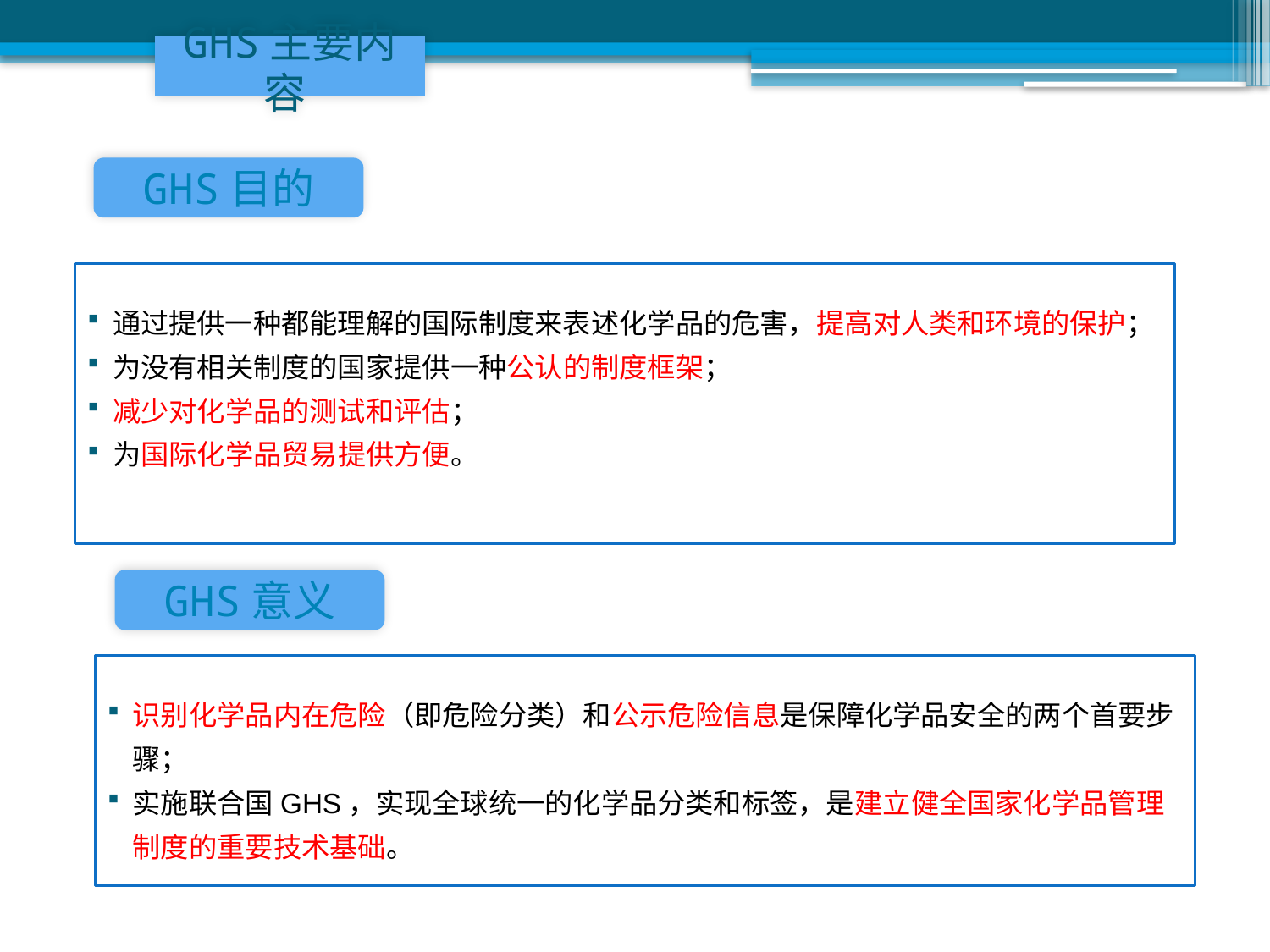

# GHS主要内容
GHS目的

通过提供一种都能理解的国际制度来表述化学品的危害，提高对人类和环境的保护；
为没有相关制度的国家提供一种公认的制度框架；
减少对化学品的测试和评估；
为国际化学品贸易提供方便。
GHS意义

识别化学品内在危险（即危险分类）和公示危险信息是保障化学品安全的两个首要步骤；
实施联合国GHS，实现全球统一的化学品分类和标签，是建立健全国家化学品管理制度的重要技术基础。